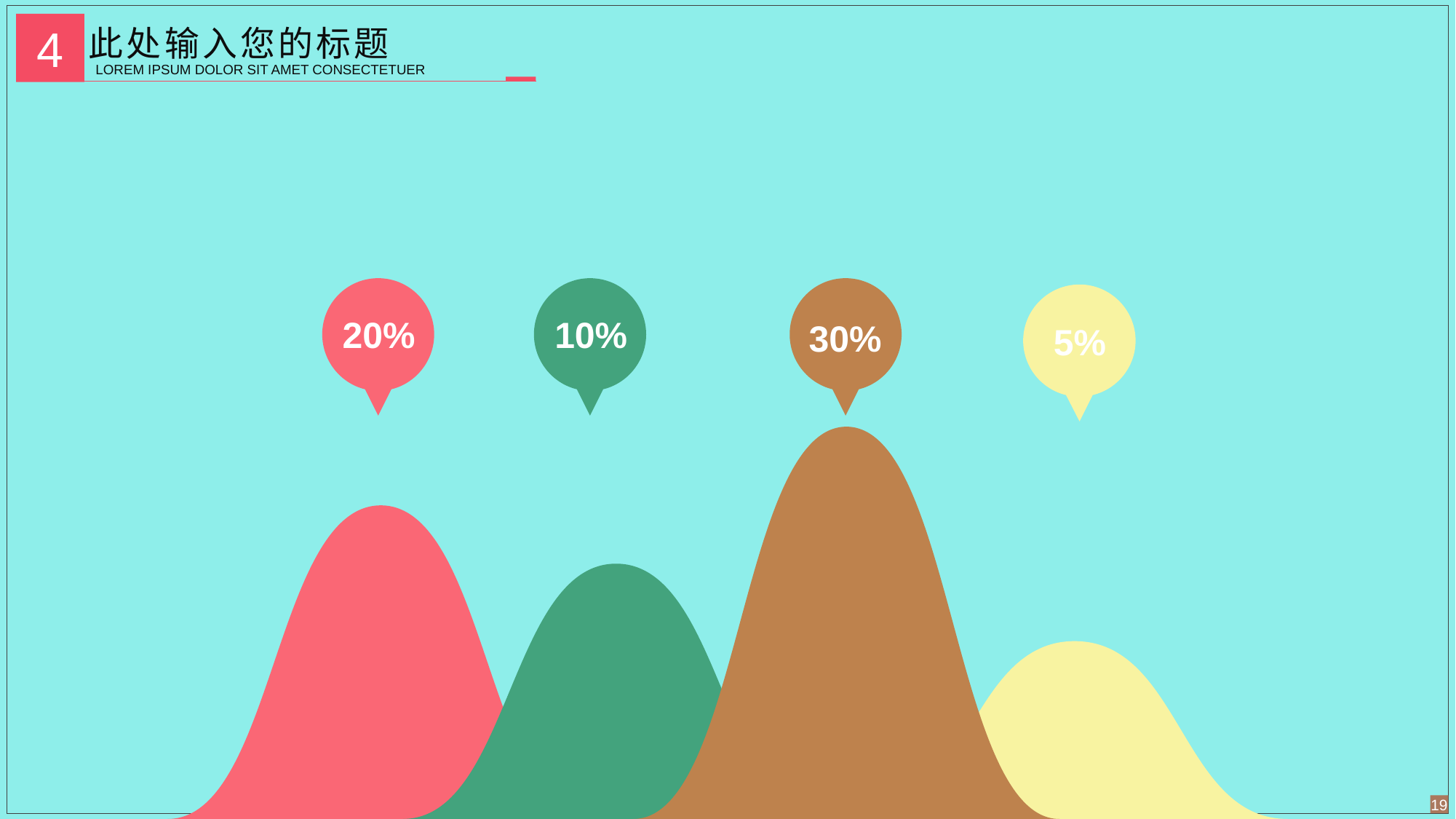

此处输入您的标题
4
LOREM IPSUM DOLOR SIT AMET CONSECTETUER

20%

10%

30%

5%

19